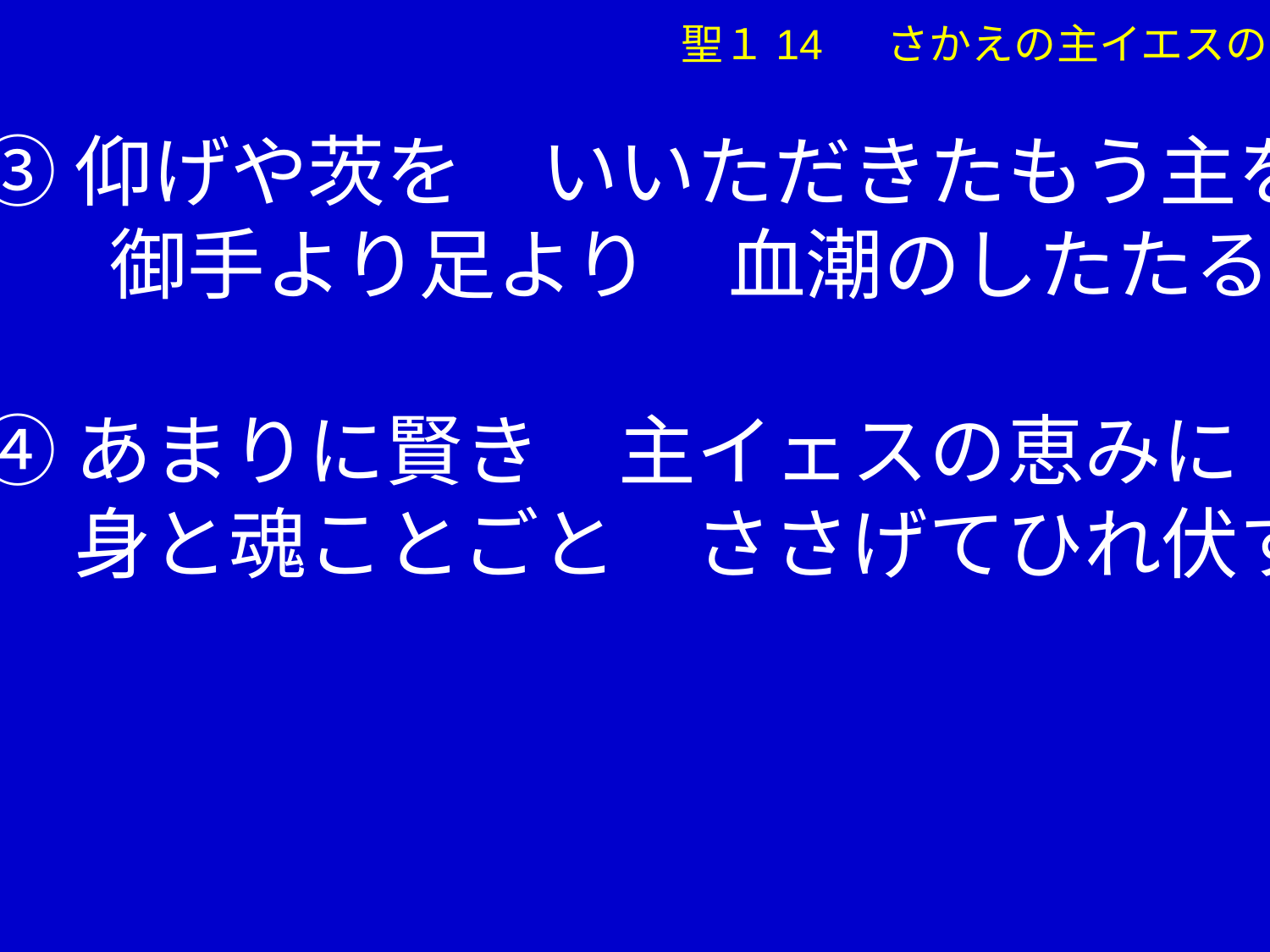

聖１14 　さかえの主イエスの
➂仰げや茨を　いいただきたもう主を
  　御手より足より　血潮のしたたる

④あまりに賢き　主イェスの恵みに
　 身と魂ことごと　ささげてひれ伏す